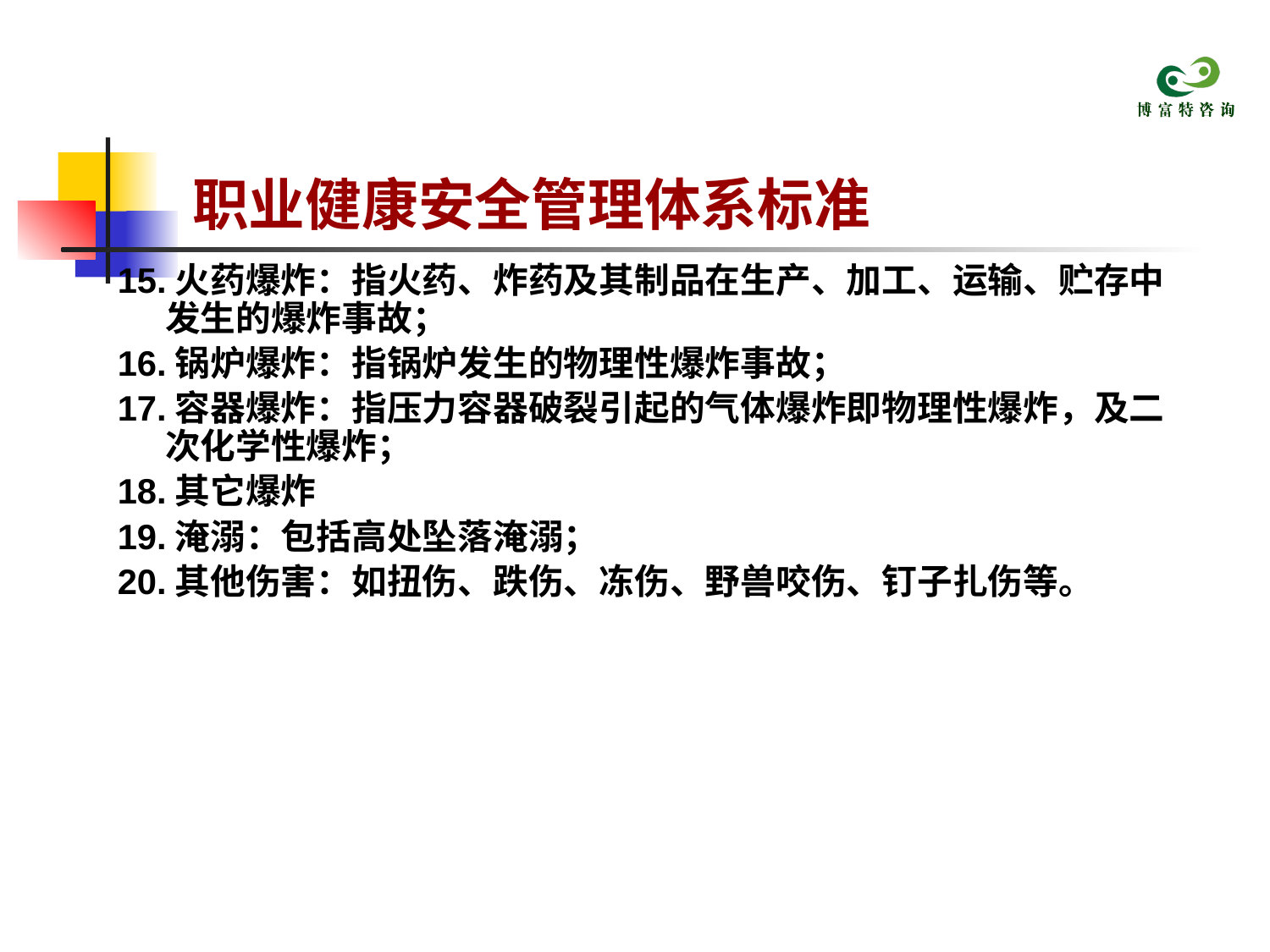

# 职业健康安全管理体系标准
15.火药爆炸：指火药、炸药及其制品在生产、加工、运输、贮存中发生的爆炸事故；
16.锅炉爆炸：指锅炉发生的物理性爆炸事故；
17.容器爆炸：指压力容器破裂引起的气体爆炸即物理性爆炸，及二次化学性爆炸；
18.其它爆炸
19.淹溺：包括高处坠落淹溺；
20.其他伤害：如扭伤、跌伤、冻伤、野兽咬伤、钉子扎伤等。
46